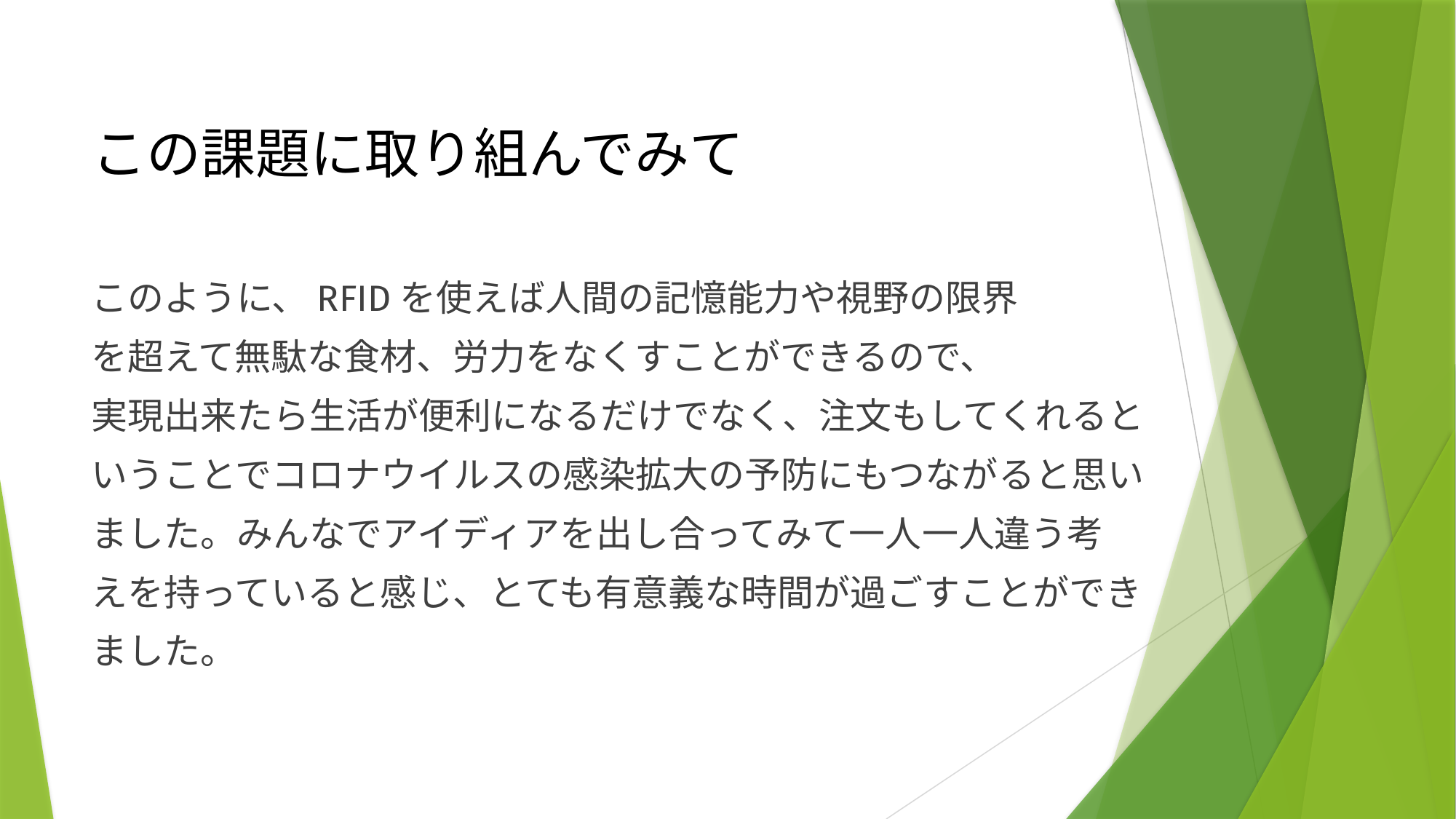

# この課題に取り組んでみて
このように、RFIDを使えば人間の記憶能力や視野の限界
を超えて無駄な食材、労力をなくすことができるので、
実現出来たら生活が便利になるだけでなく、注文もしてくれると
いうことでコロナウイルスの感染拡大の予防にもつながると思い
ました。みんなでアイディアを出し合ってみて一人一人違う考
えを持っていると感じ、とても有意義な時間が過ごすことができ
ました。